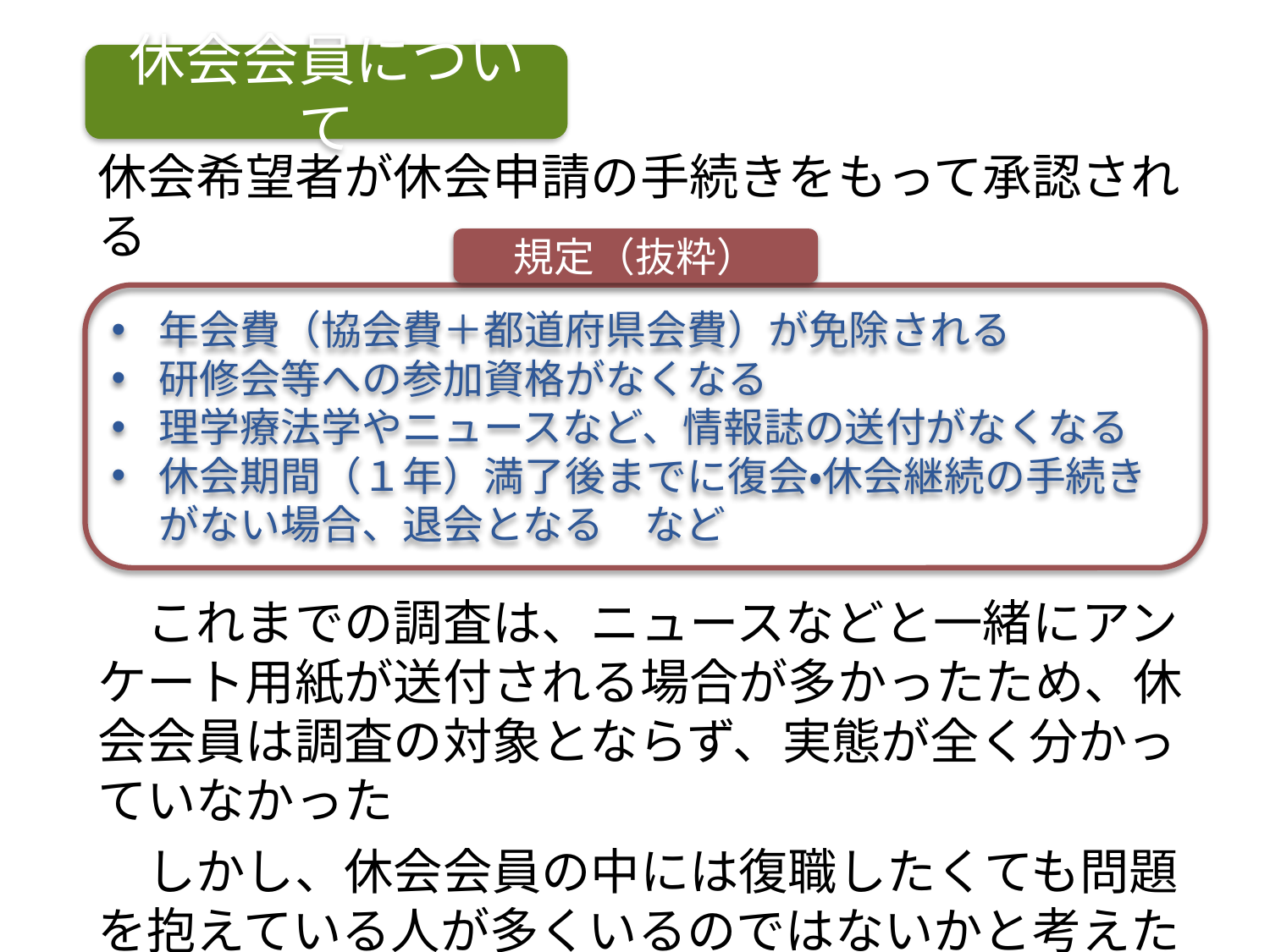

休会会員について
休会希望者が休会申請の手続きをもって承認される
規定（抜粋）
年会費（協会費＋都道府県会費）が免除される
研修会等への参加資格がなくなる
理学療法学やニュースなど、情報誌の送付がなくなる
休会期間（１年）満了後までに復会・休会継続の手続きがない場合、退会となる　など
　これまでの調査は、ニュースなどと一緒にアンケート用紙が送付される場合が多かったため、休会会員は調査の対象とならず、実態が全く分かっていなかった
　しかし、休会会員の中には復職したくても問題を抱えている人が多くいるのではないかと考えた